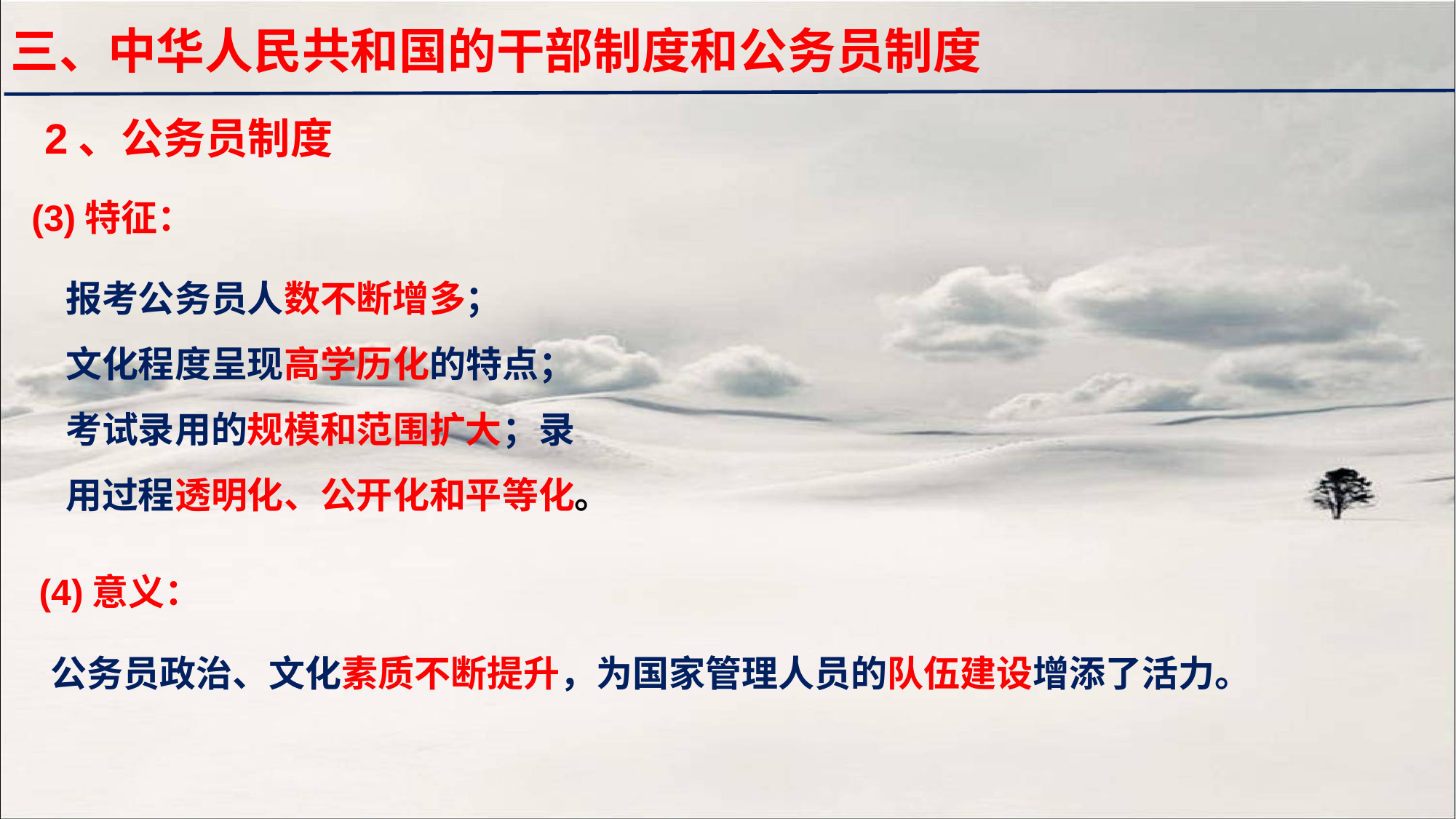

三、中华人民共和国的干部制度和公务员制度
2、公务员制度
(3)特征：
报考公务员人数不断增多；
文化程度呈现高学历化的特点；
考试录用的规模和范围扩大；录
用过程透明化、公开化和平等化。
(4)意义：
公务员政治、文化素质不断提升，为国家管理人员的队伍建设增添了活力。